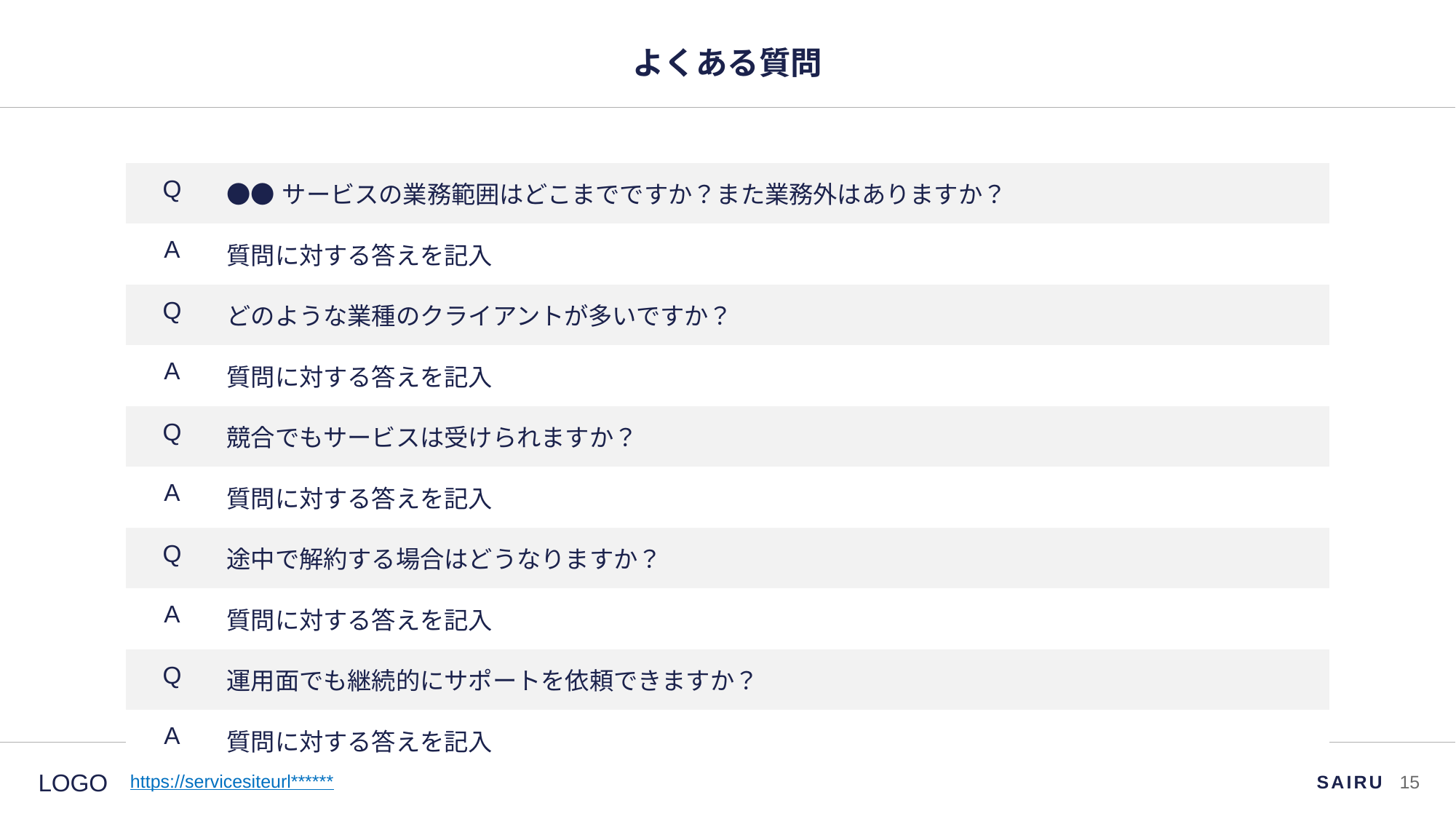

# よくある質問
| Q | ●●サービスの業務範囲はどこまでですか？また業務外はありますか？ |
| --- | --- |
| A | 質問に対する答えを記入 |
| Q | どのような業種のクライアントが多いですか？ |
| A | 質問に対する答えを記入 |
| Q | 競合でもサービスは受けられますか？ |
| A | 質問に対する答えを記入 |
| Q | 途中で解約する場合はどうなりますか？ |
| A | 質問に対する答えを記入 |
| Q | 運用面でも継続的にサポートを依頼できますか？ |
| A | 質問に対する答えを記入 |
SAIRU
15